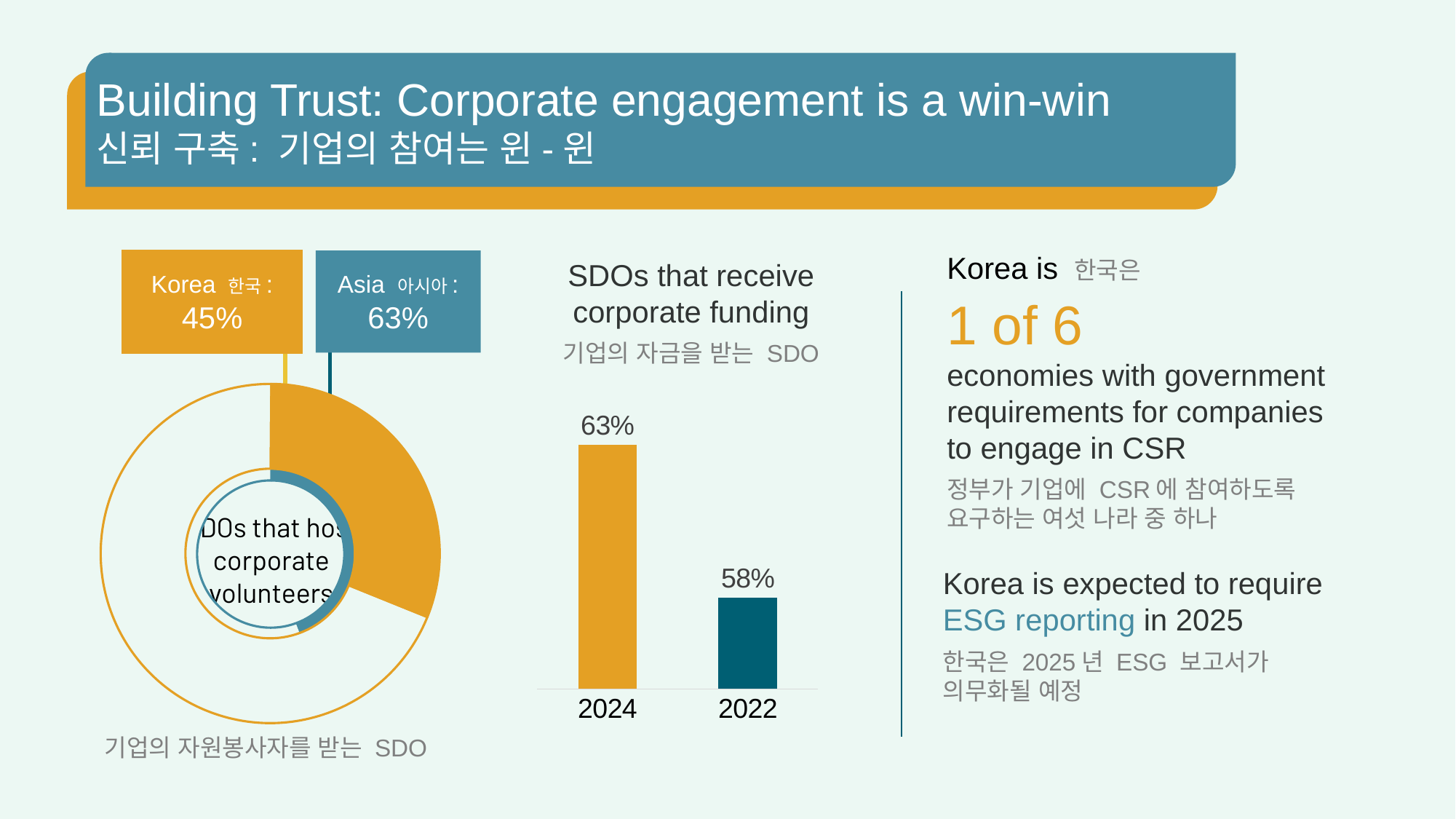

Building Trust: Corporate engagement is a win-win
신뢰 구축: 기업의 참여는 윈-윈

Korea is 한국은
1 of 6
economies with government requirements for companies to engage in CSR
정부가 기업에 CSR에 참여하도록 요구하는 여섯 나라 중 하나
Korea 한국: 45%
Asia 아시아:
63%

### Chart

| Category | Sales |
|---|---|
| 1st Qtr | 69.0 |
| 2nd Qtr | 31.0 |

### Chart

| Category | Sales |
|---|---|
| 1st Qtr | 56.0 |
| 2nd Qtr | 44.0 |
SDOs that host corporate volunteers
SDOs that receive corporate funding
기업의 자금을 받는 SDO

### Chart

| Category | Proportion of procurement in SDO budget |
|---|---|
| 2024 | 0.63 |
| 2022 | 0.58 |
Korea is expected to require ESG reporting in 2025
한국은 2025년 ESG 보고서가 의무화될 예정
기업의 자원봉사자를 받는 SDO